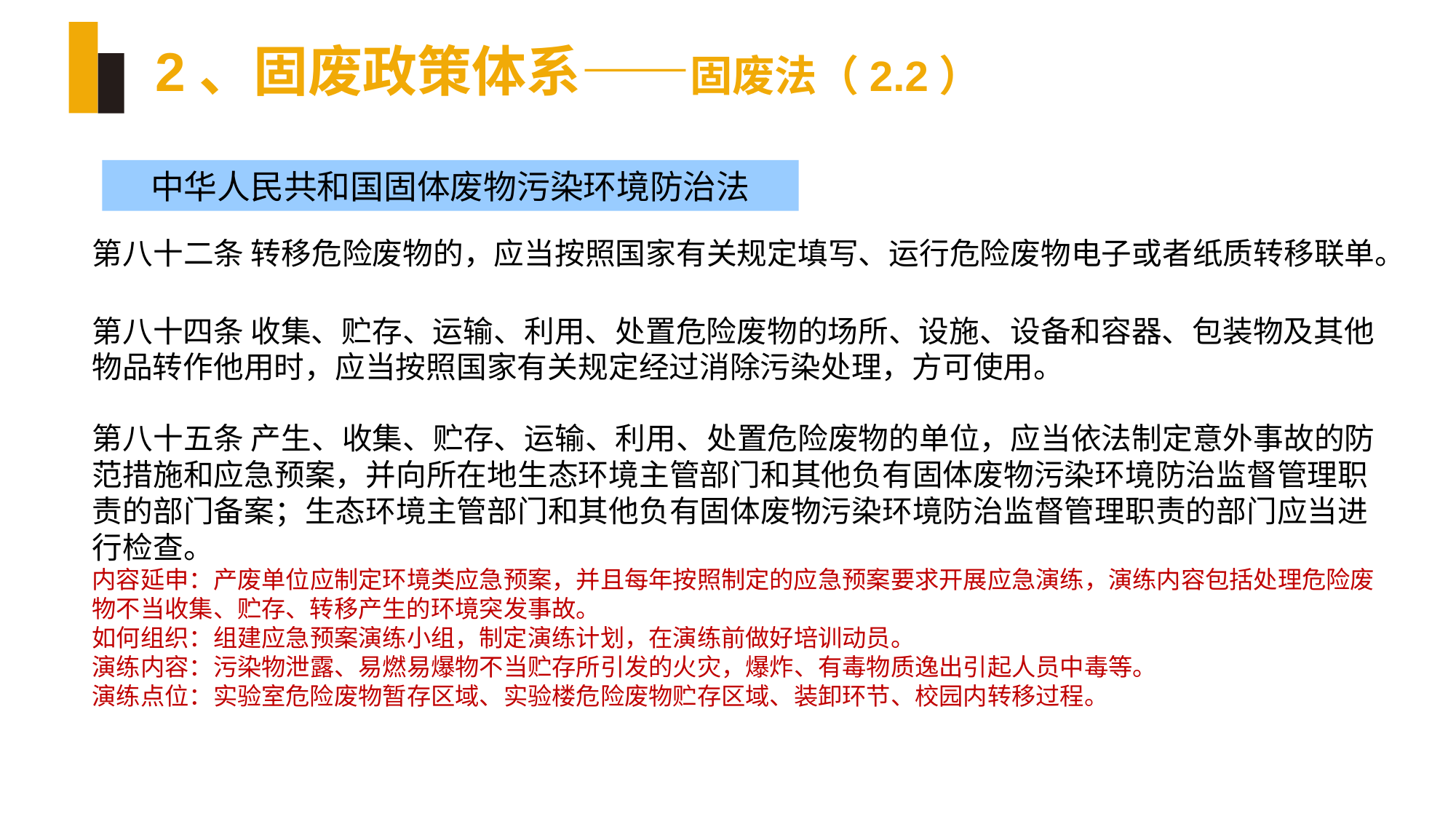

# 2、固废政策体系——固废法（2.2）
中华人民共和国固体废物污染环境防治法
第八十二条 转移危险废物的，应当按照国家有关规定填写、运行危险废物电子或者纸质转移联单。
第八十四条 收集、贮存、运输、利用、处置危险废物的场所、设施、设备和容器、包装物及其他物品转作他用时，应当按照国家有关规定经过消除污染处理，方可使用。
第八十五条 产生、收集、贮存、运输、利用、处置危险废物的单位，应当依法制定意外事故的防范措施和应急预案，并向所在地生态环境主管部门和其他负有固体废物污染环境防治监督管理职责的部门备案；生态环境主管部门和其他负有固体废物污染环境防治监督管理职责的部门应当进行检查。
内容延申：产废单位应制定环境类应急预案，并且每年按照制定的应急预案要求开展应急演练，演练内容包括处理危险废物不当收集、贮存、转移产生的环境突发事故。
如何组织：组建应急预案演练小组，制定演练计划，在演练前做好培训动员。
演练内容：污染物泄露、易燃易爆物不当贮存所引发的火灾，爆炸、有毒物质逸出引起人员中毒等。
演练点位：实验室危险废物暂存区域、实验楼危险废物贮存区域、装卸环节、校园内转移过程。
19